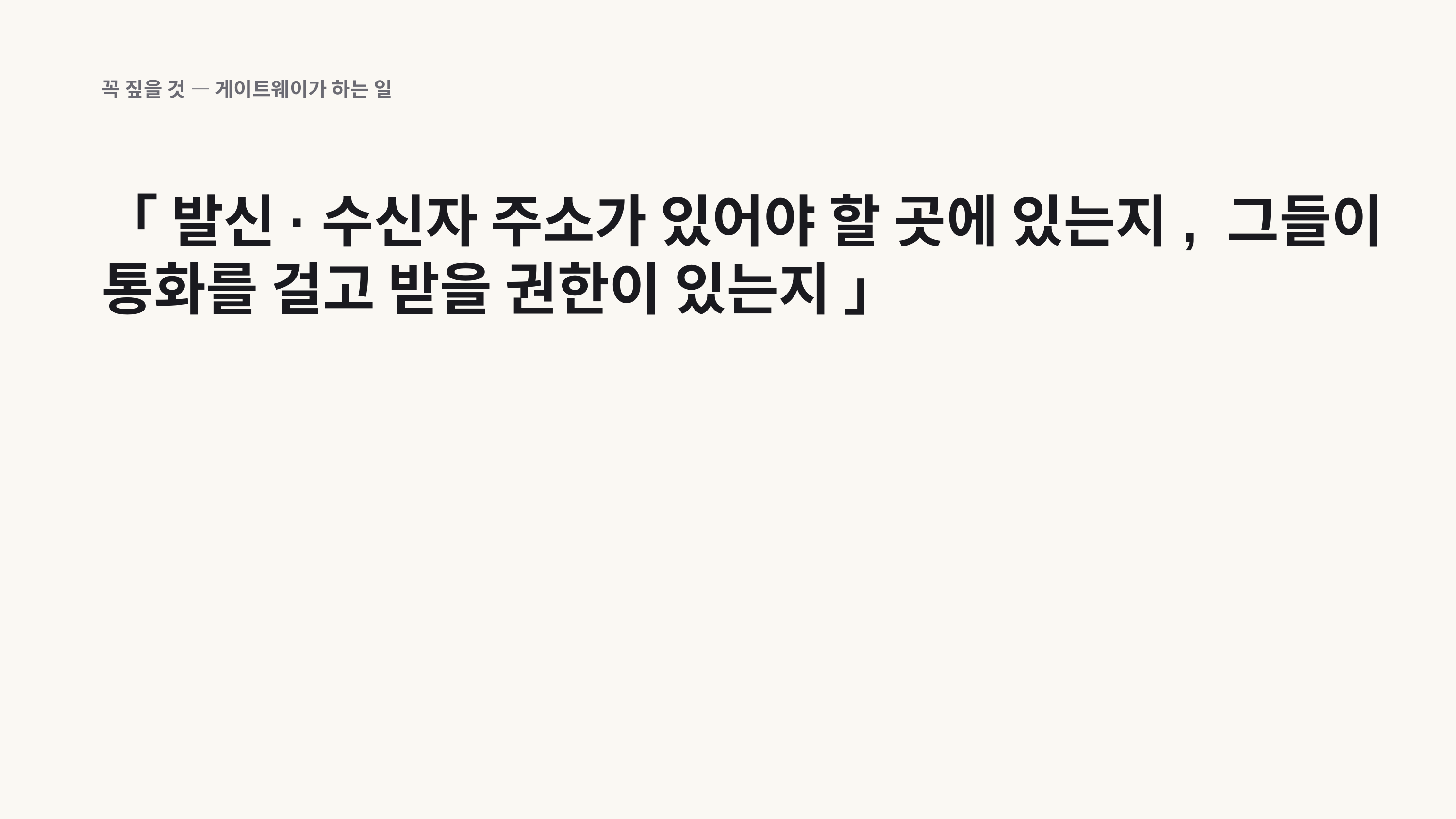

꼭 짚을 것 — 게이트웨이가 하는 일
「 발신·수신자 주소가 있어야 할 곳에 있는지, 그들이 통화를 걸고 받을 권한이 있는지 」